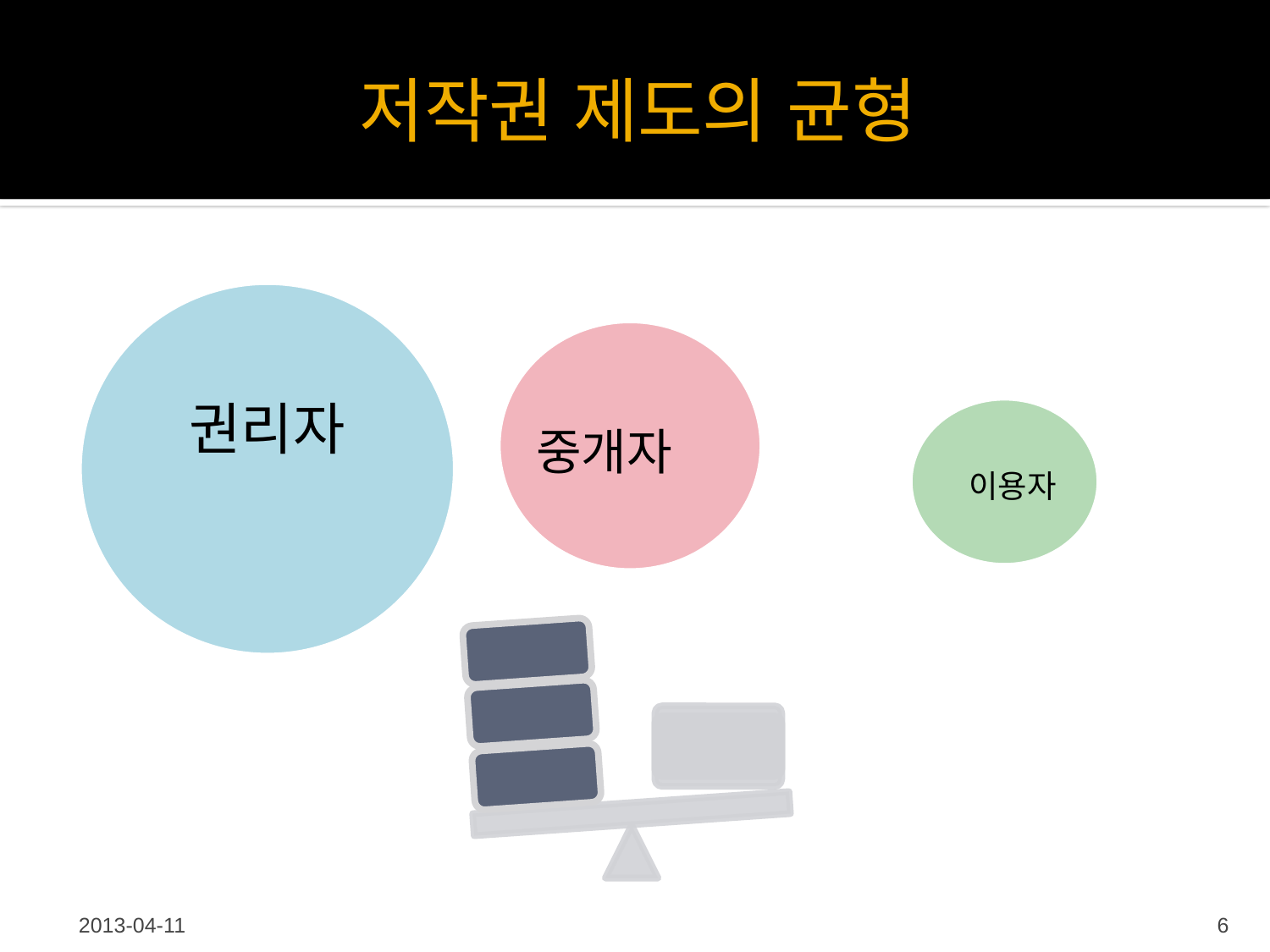

# 저작권 제도의 균형
권리자
중개자
 이용자

2013-04-11
6